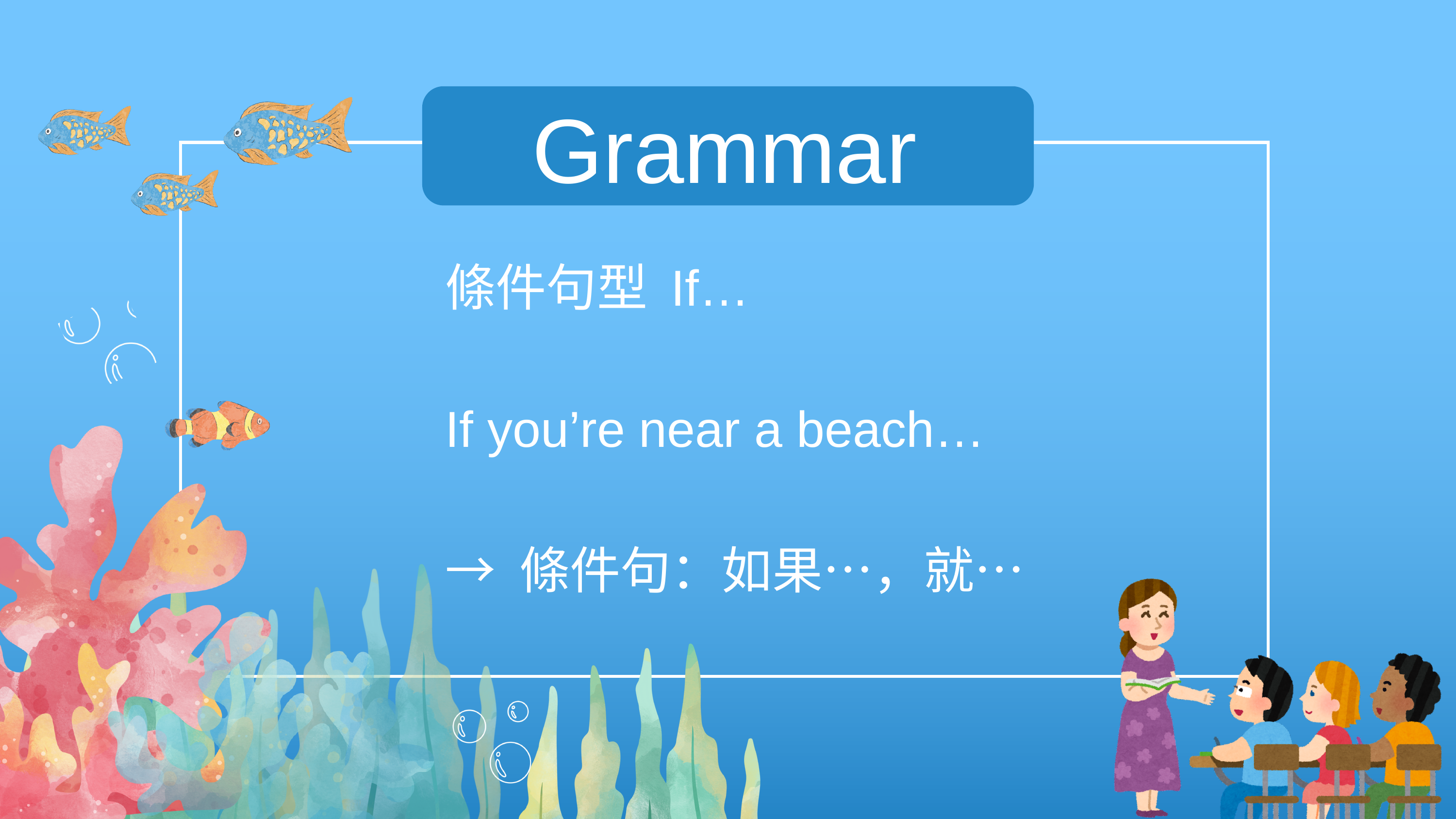

Grammar

條件句型 If…

If you’re near a beach…

→ 條件句：如果…，就…